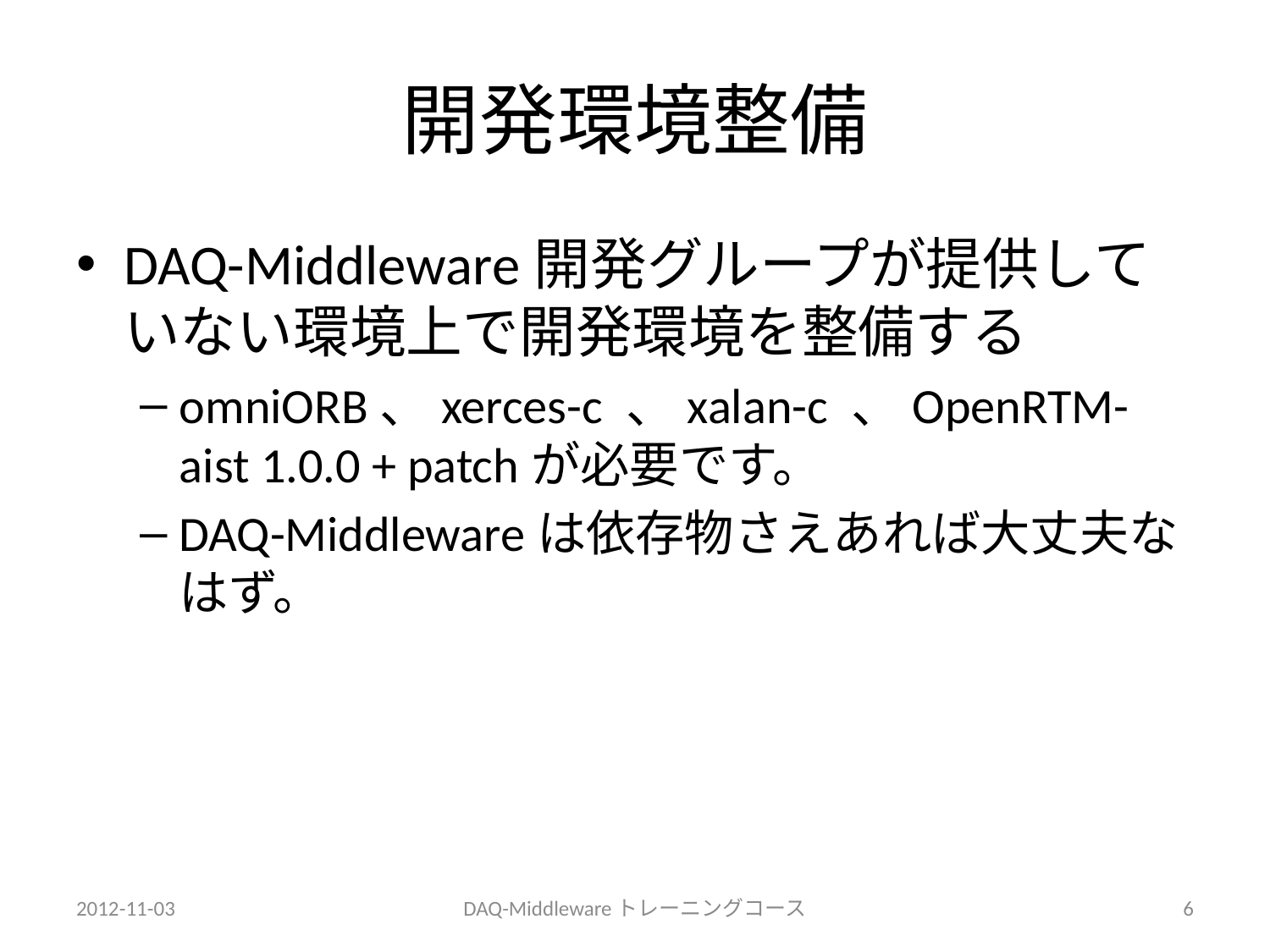

# 開発環境整備
DAQ-Middleware開発グループが提供していない環境上で開発環境を整備する
omniORB、xerces-c 、xalan-c 、OpenRTM-aist 1.0.0 + patchが必要です。
DAQ-Middlewareは依存物さえあれば大丈夫なはず。
2012-11-03
DAQ-Middlewareトレーニングコース
6